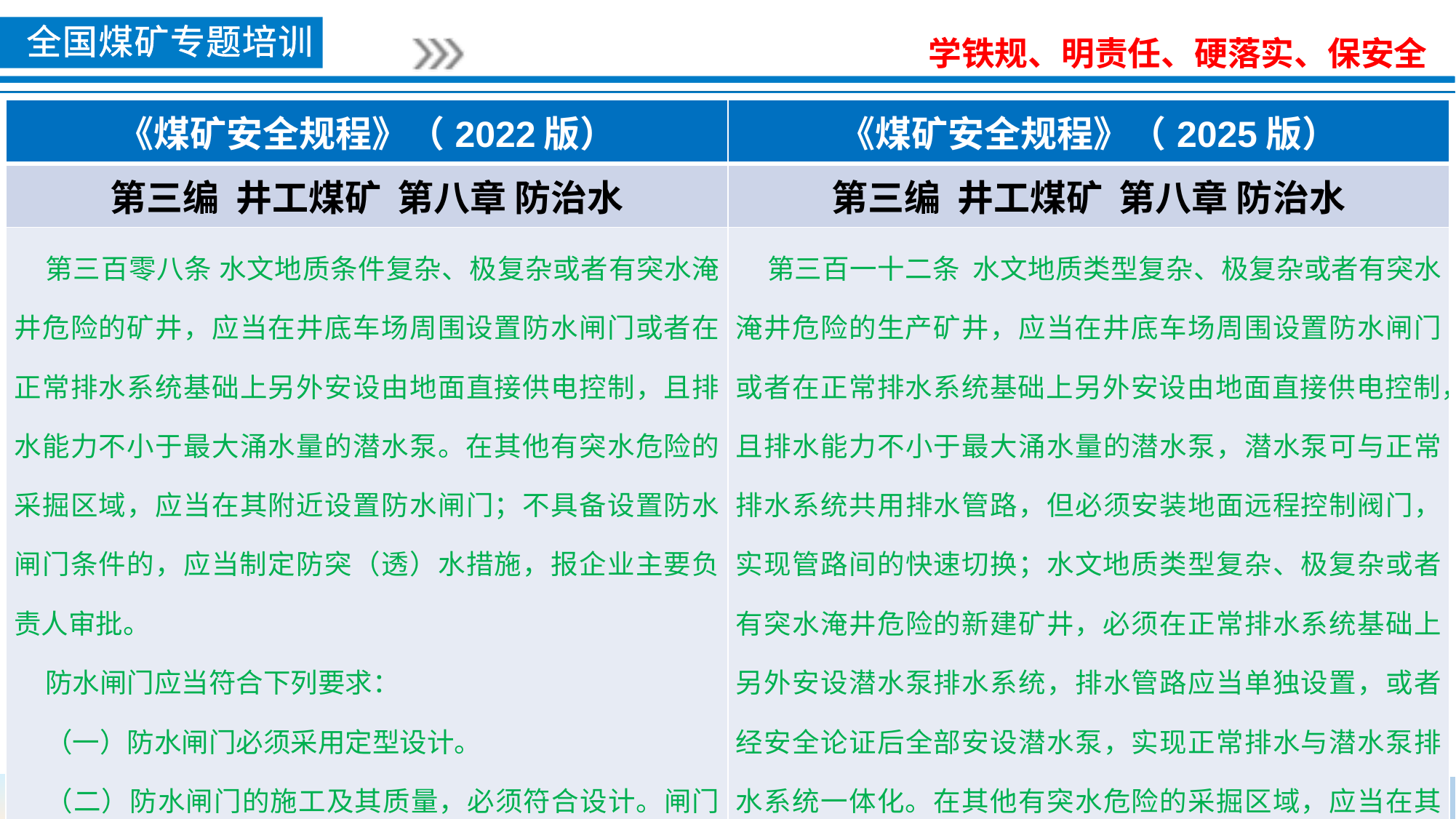

| 《煤矿安全规程》（2022版） | 《煤矿安全规程》（2025版） |
| --- | --- |
| 第三编 井工煤矿 第八章 防治水 | 第三编 井工煤矿 第八章 防治水 |
| 第三百零八条 水文地质条件复杂、极复杂或者有突水淹井危险的矿井，应当在井底车场周围设置防水闸门或者在正常排水系统基础上另外安设由地面直接供电控制，且排水能力不小于最大涌水量的潜水泵。在其他有突水危险的采掘区域，应当在其附近设置防水闸门；不具备设置防水闸门条件的，应当制定防突（透）水措施，报企业主要负责人审批。 防水闸门应当符合下列要求： （一）防水闸门必须采用定型设计。 （二）防水闸门的施工及其质量，必须符合设计。闸门和闸门硐室不得漏水。 | 第三百一十二条 水文地质类型复杂、极复杂或者有突水淹井危险的生产矿井，应当在井底车场周围设置防水闸门或者在正常排水系统基础上另外安设由地面直接供电控制，且排水能力不小于最大涌水量的潜水泵，潜水泵可与正常排水系统共用排水管路，但必须安装地面远程控制阀门，实现管路间的快速切换；水文地质类型复杂、极复杂或者有突水淹井危险的新建矿井，必须在正常排水系统基础上另外安设潜水泵排水系统，排水管路应当单独设置，或者经安全论证后全部安设潜水泵，实现正常排水与潜水泵排水系统一体化。在其他有突水危险的采掘区域，应当在其附近设置防水闸门，不具备设置防水闸门条件的，应 |